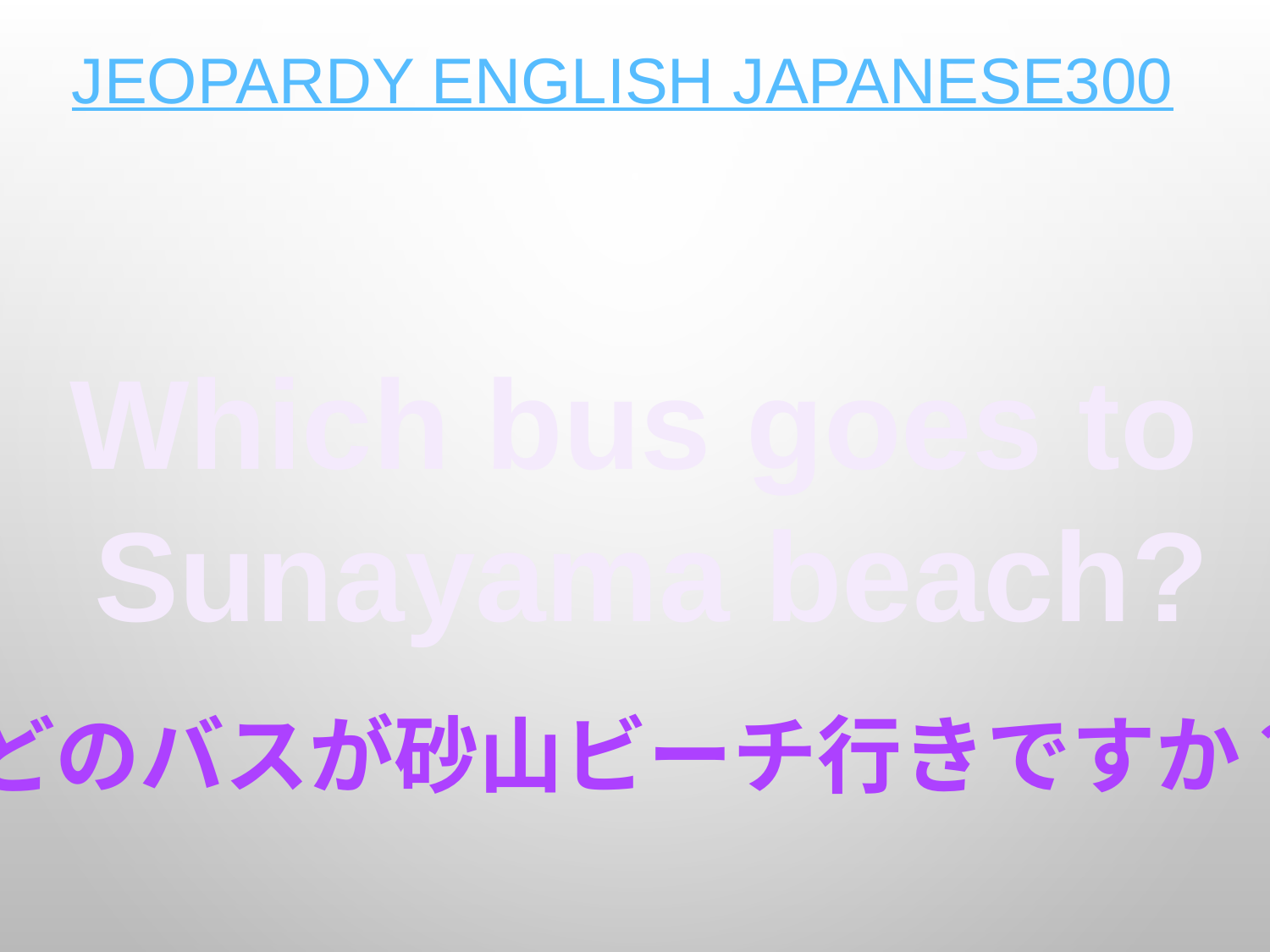

# Jeopardy English Japanese300
Which bus goes to
 Sunayama beach?
どのバスが砂山ビーチ行きですか？